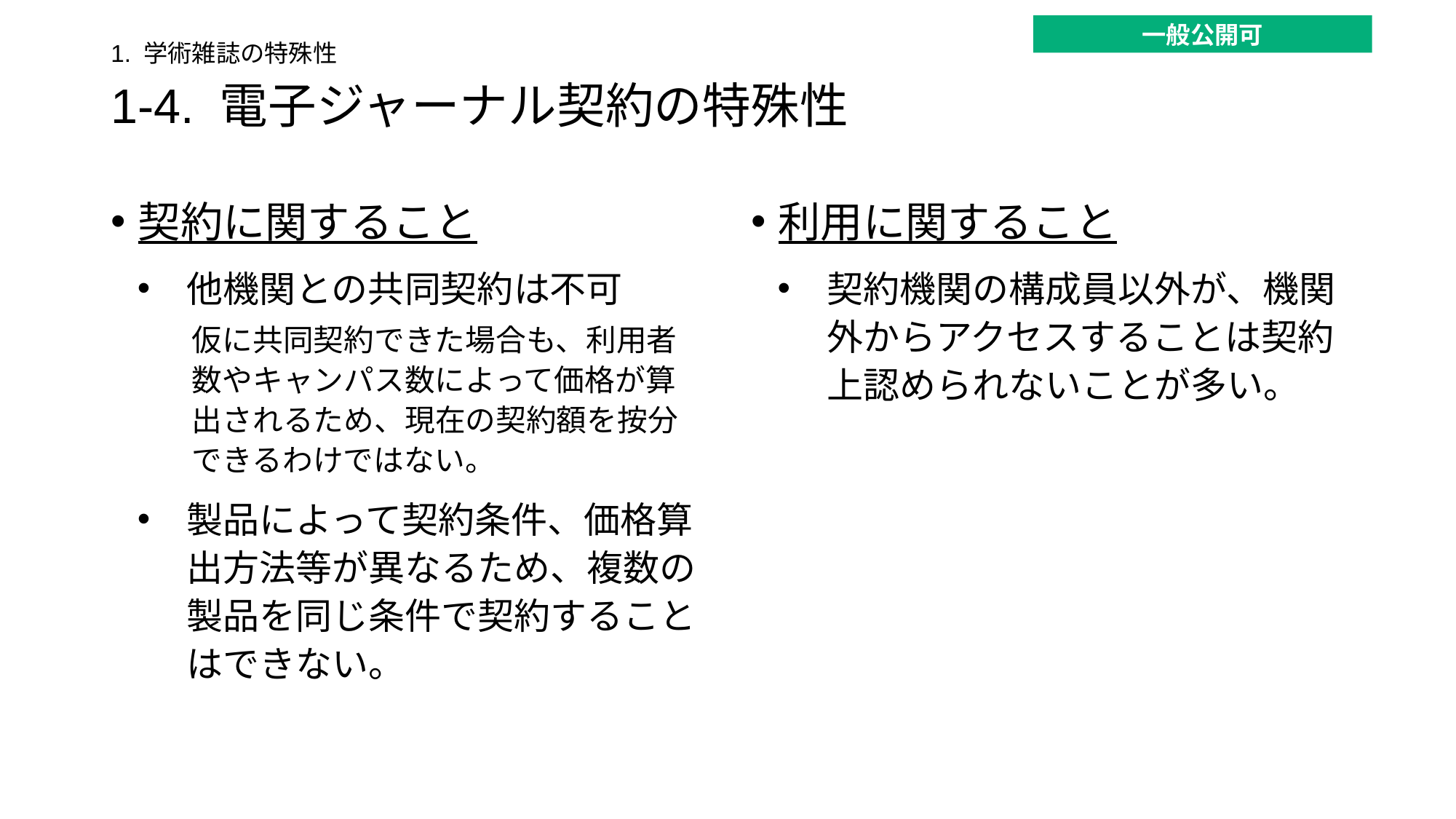

一般公開可
1. 学術雑誌の特殊性

# 1-4. 電子ジャーナル契約の特殊性
契約に関すること
他機関との共同契約は不可
仮に共同契約できた場合も、利用者数やキャンパス数によって価格が算出されるため、現在の契約額を按分できるわけではない。
製品によって契約条件、価格算出方法等が異なるため、複数の製品を同じ条件で契約することはできない。

利用に関すること
契約機関の構成員以外が、機関外からアクセスすることは契約上認められないことが多い。